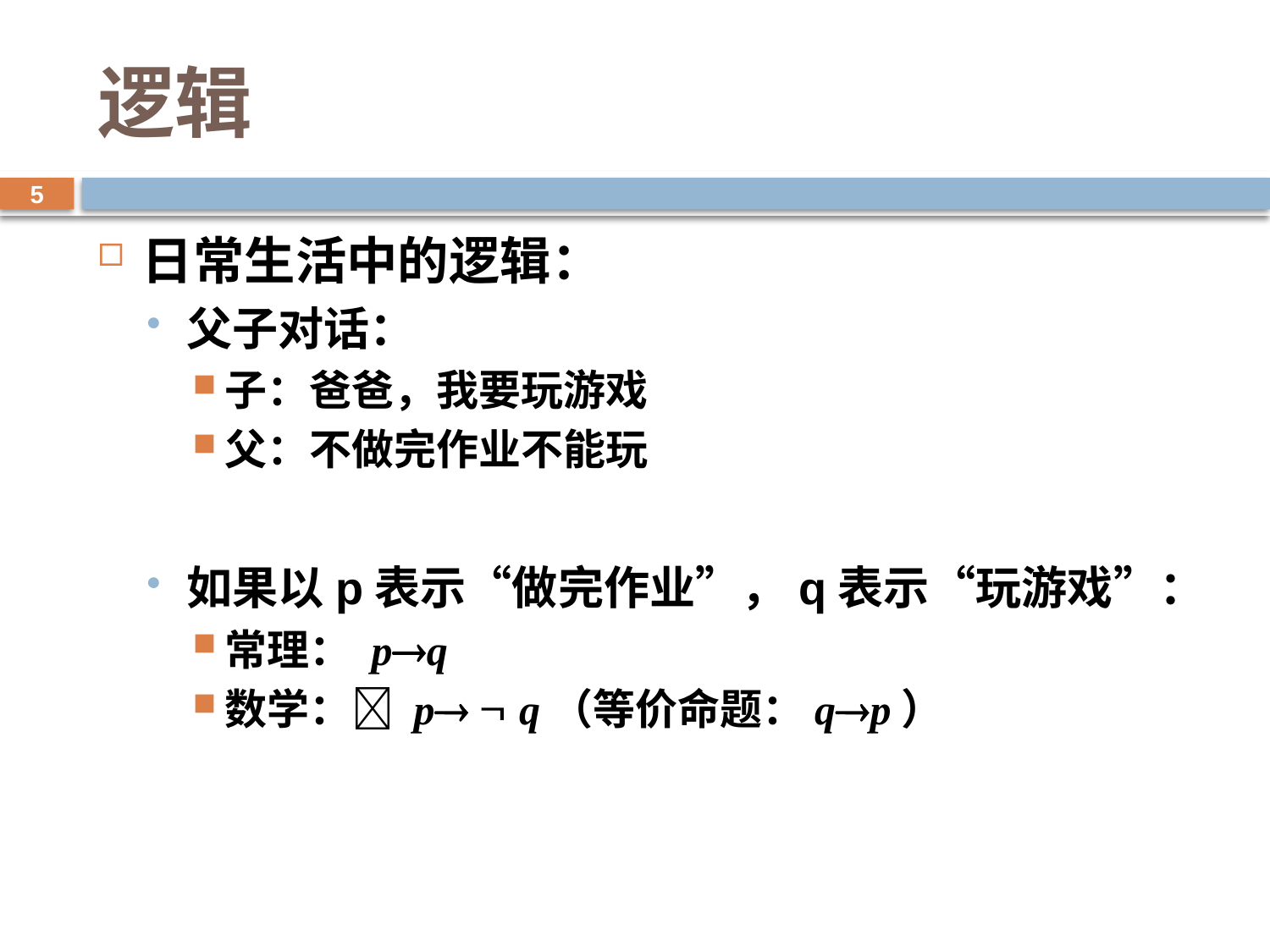

# 逻辑
5
日常生活中的逻辑：
父子对话：
子：爸爸，我要玩游戏
父：不做完作业不能玩

如果以p表示“做完作业”，q表示“玩游戏”：
常理： p→q
数学：¬ p→ ¬ q（等价命题：q→p）